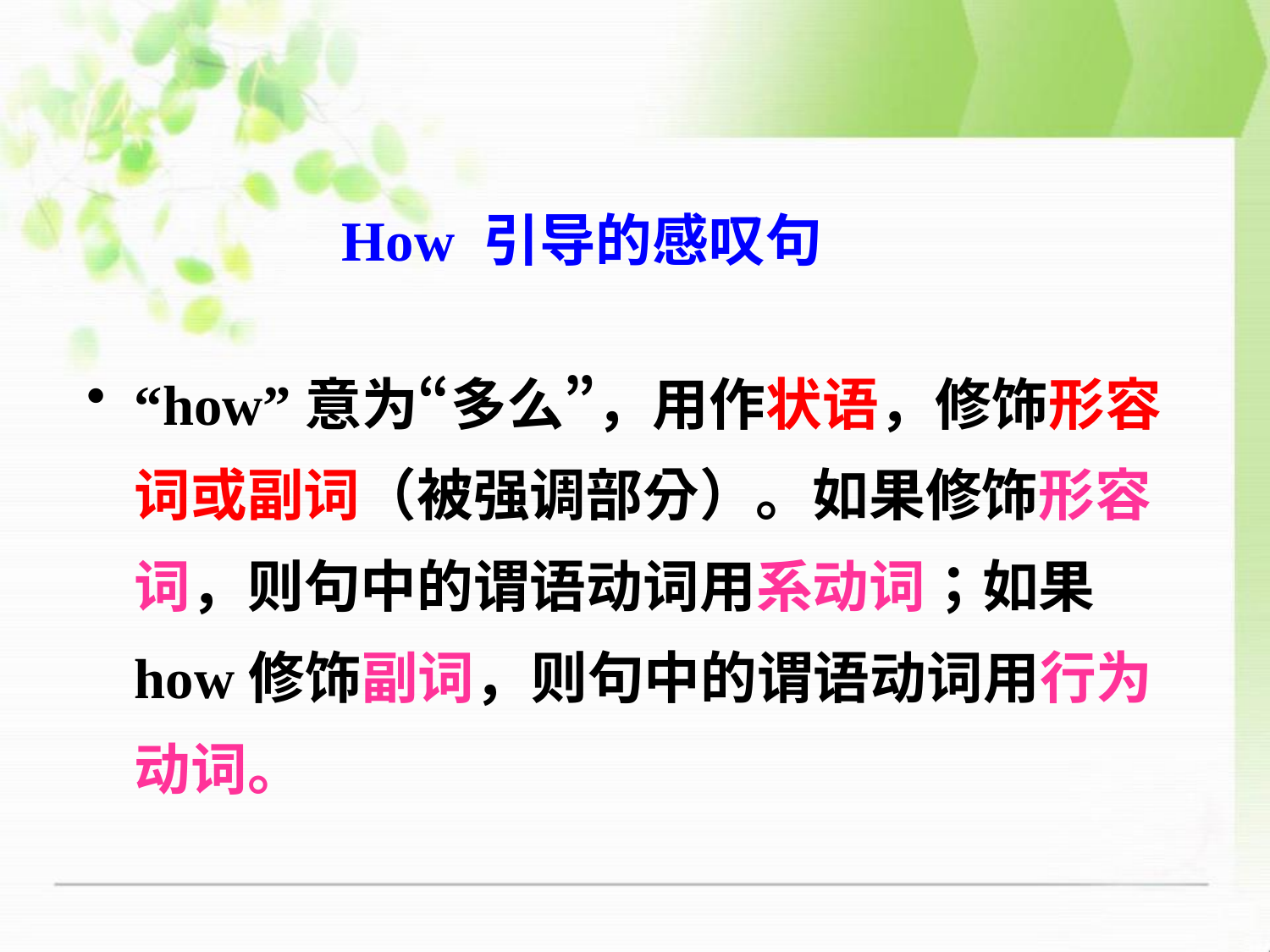

How 引导的感叹句
“how”意为“多么”，用作状语，修饰形容词或副词（被强调部分）。如果修饰形容词，则句中的谓语动词用系动词；如果how修饰副词，则句中的谓语动词用行为动词。